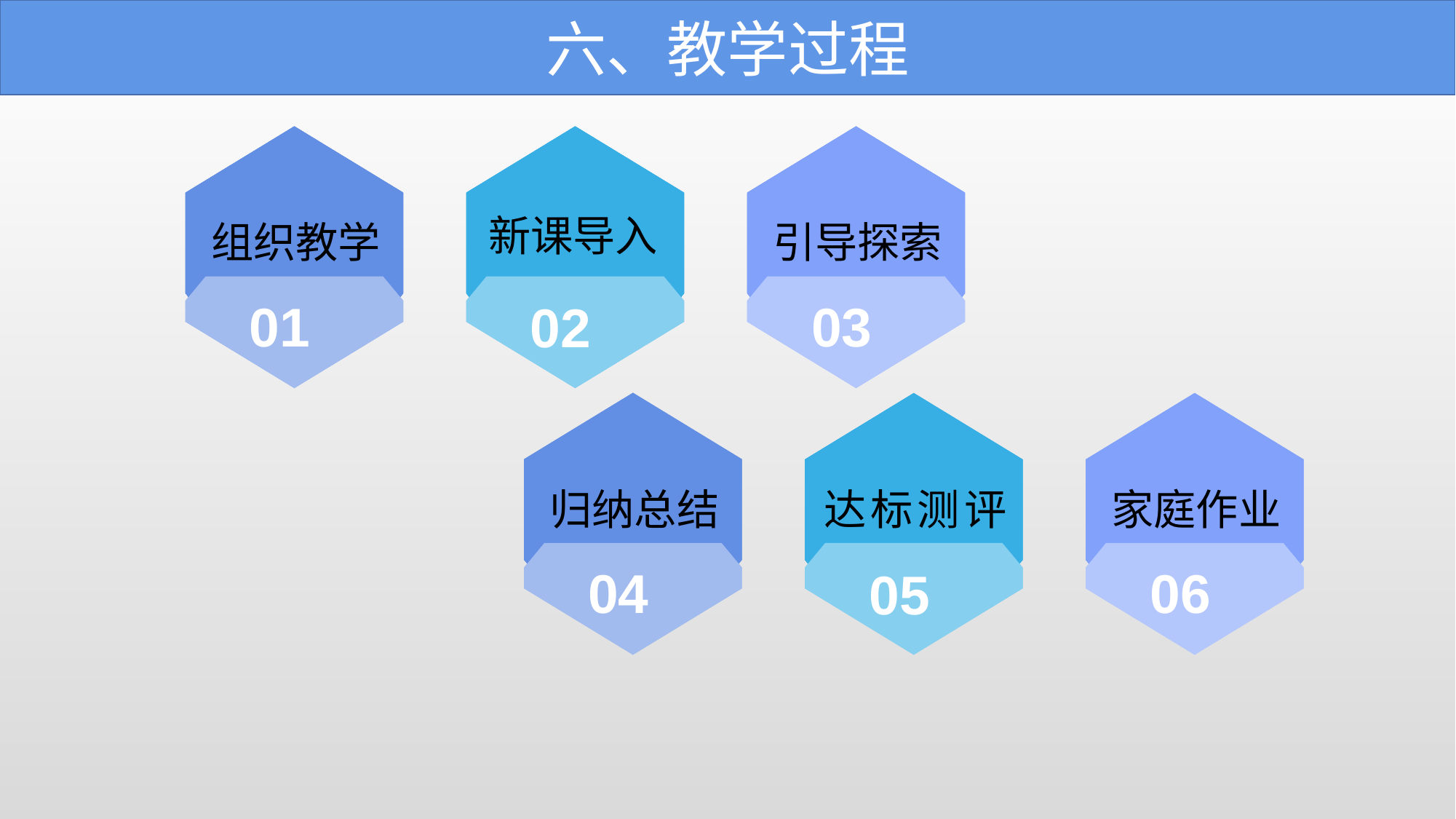

六、教学过程

添加标题
添加标题
添加标题
组织教学
添加标题
添加标题
添加标题
添加标题
添加标题
添加标题
引导探索
新课导入

01
01
01
01
03
03
03
03
02
02
02
02

添加标题
归纳总结
添加标题
达标测评
添加标题
家庭作业

01
04
03
06
02
05
达标测评